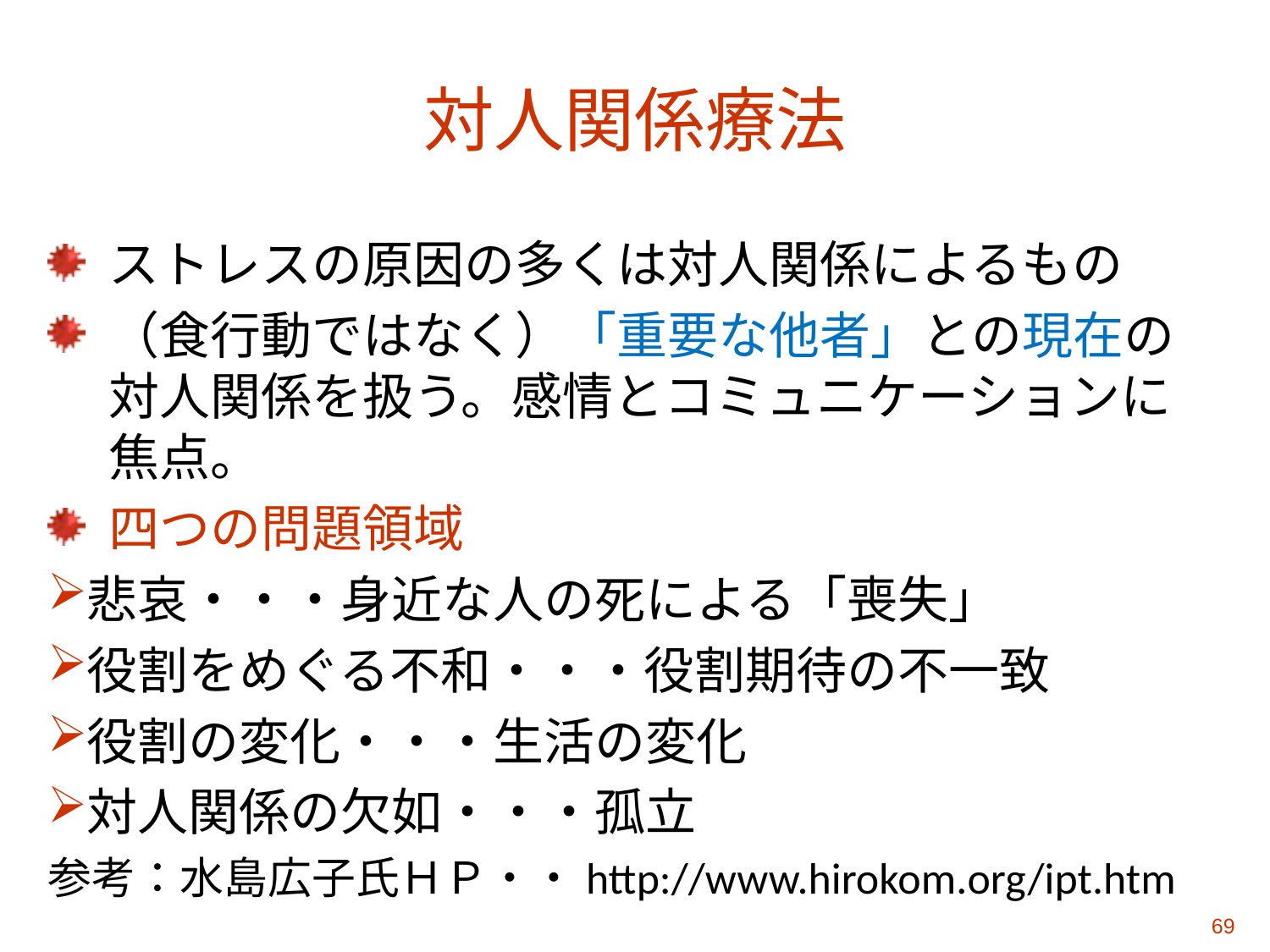

# 対人関係療法
ストレスの原因の多くは対人関係によるもの
（食行動ではなく）「重要な他者」との現在の対人関係を扱う。感情とコミュニケーションに焦点。
四つの問題領域
悲哀・・・身近な人の死による「喪失」
役割をめぐる不和・・・役割期待の不一致
役割の変化・・・生活の変化
対人関係の欠如・・・孤立
参考：水島広子氏ＨＰ・・http://www.hirokom.org/ipt.htm
69